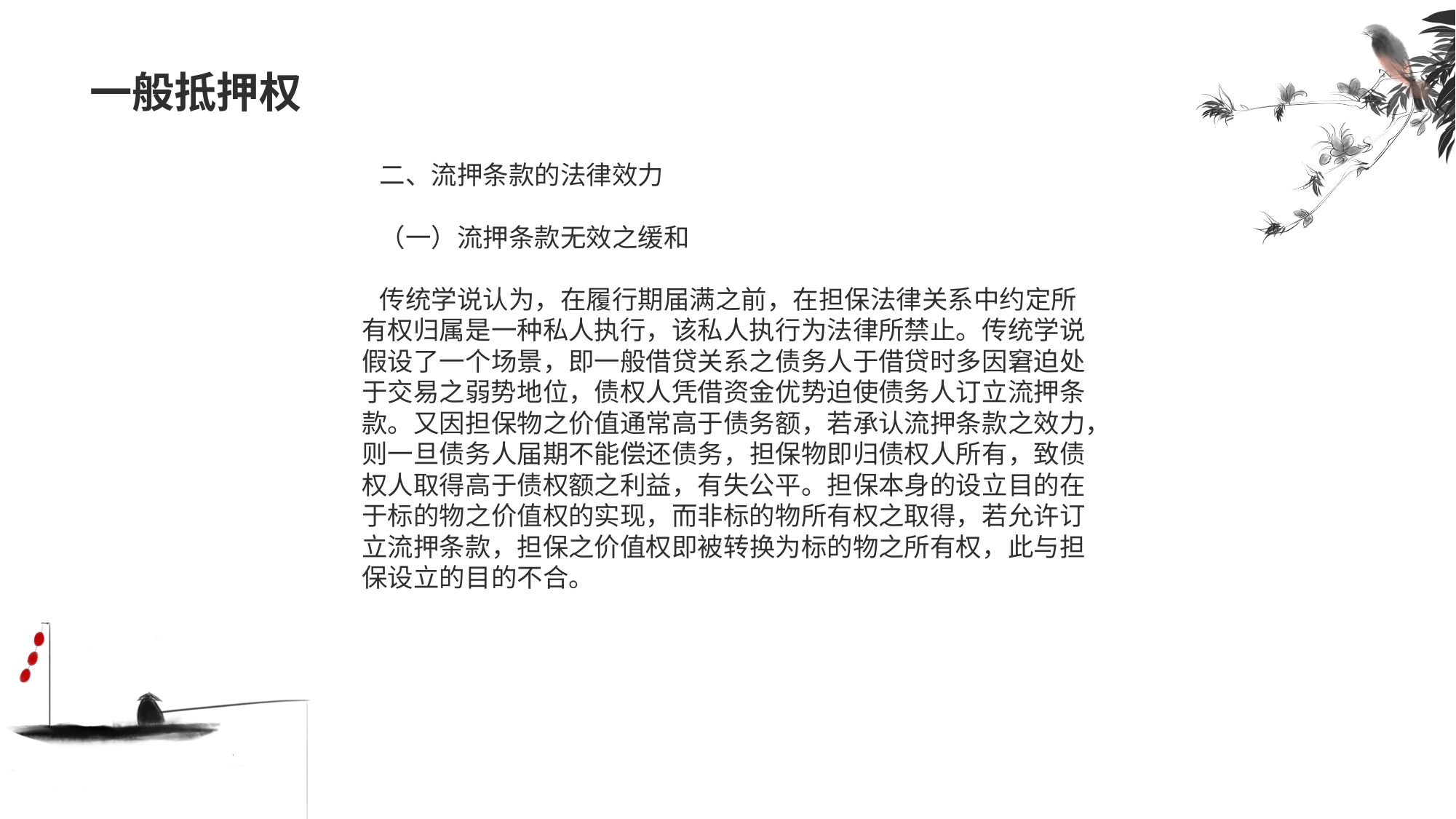

# 一般抵押权

  二、流押条款的法律效力

  （一）流押条款无效之缓和

  传统学说认为，在履行期届满之前，在担保法律关系中约定所有权归属是一种私人执行，该私人执行为法律所禁止。传统学说假设了一个场景，即一般借贷关系之债务人于借贷时多因窘迫处于交易之弱势地位，债权人凭借资金优势迫使债务人订立流押条款。又因担保物之价值通常高于债务额，若承认流押条款之效力，则一旦债务人届期不能偿还债务，担保物即归债权人所有，致债权人取得高于债权额之利益，有失公平。担保本身的设立目的在于标的物之价值权的实现，而非标的物所有权之取得，若允许订立流押条款，担保之价值权即被转换为标的物之所有权，此与担保设立的目的不合。

111